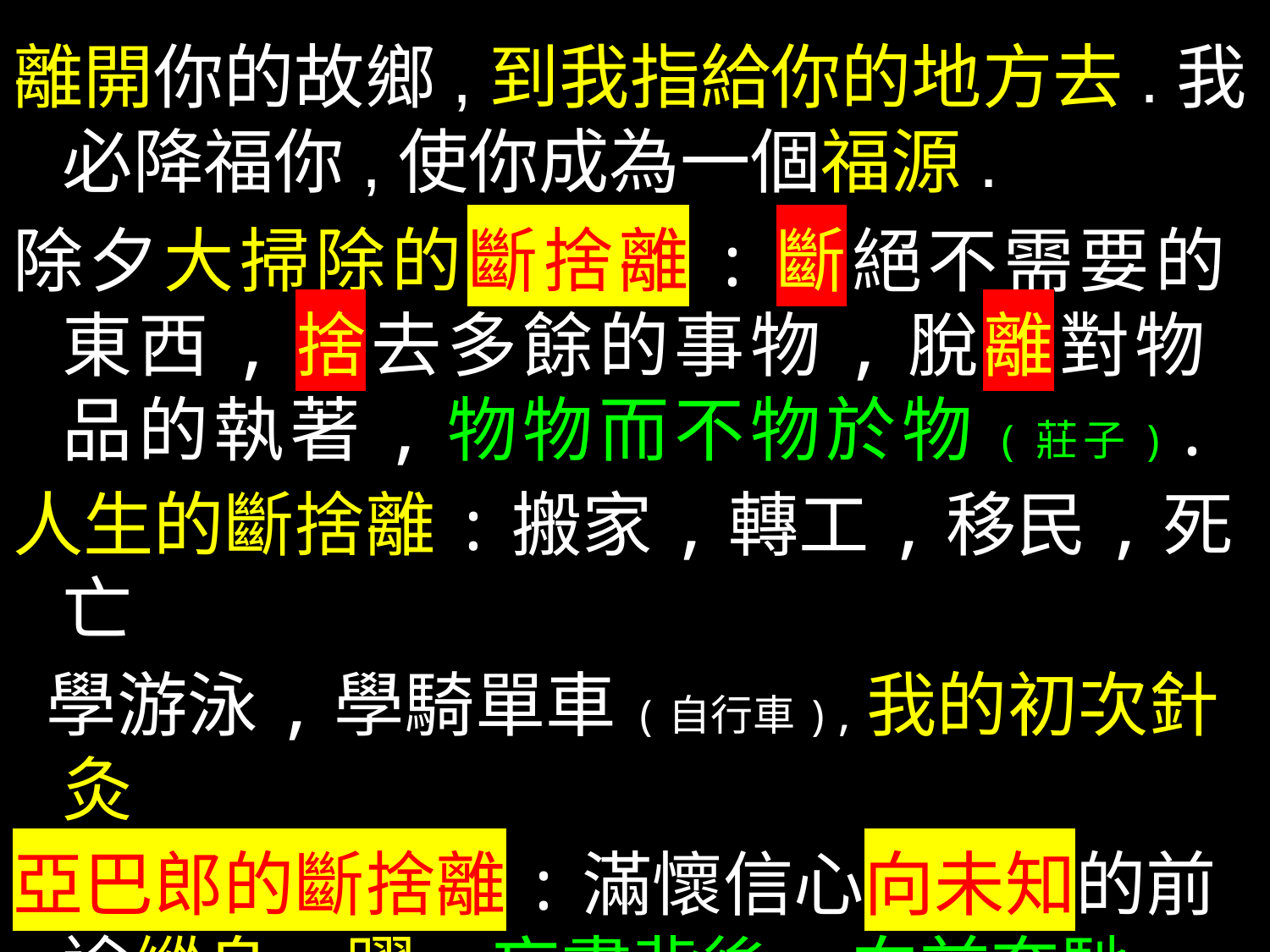

離開你的故鄉,到我指給你的地方去.我必降福你,使你成為一個福源.
除夕大掃除的斷捨離:斷絕不需要的東西,捨去多餘的事物,脫離對物品的執著,物物而不物於物(莊子).
人生的斷捨離:搬家,轉工,移民,死亡
  學游泳,學騎單車(自行車),我的初次針灸
亞巴郎的斷捨離:滿懷信心向未知的前途縱身一躍,忘盡背後,向前奔馳(保祿).